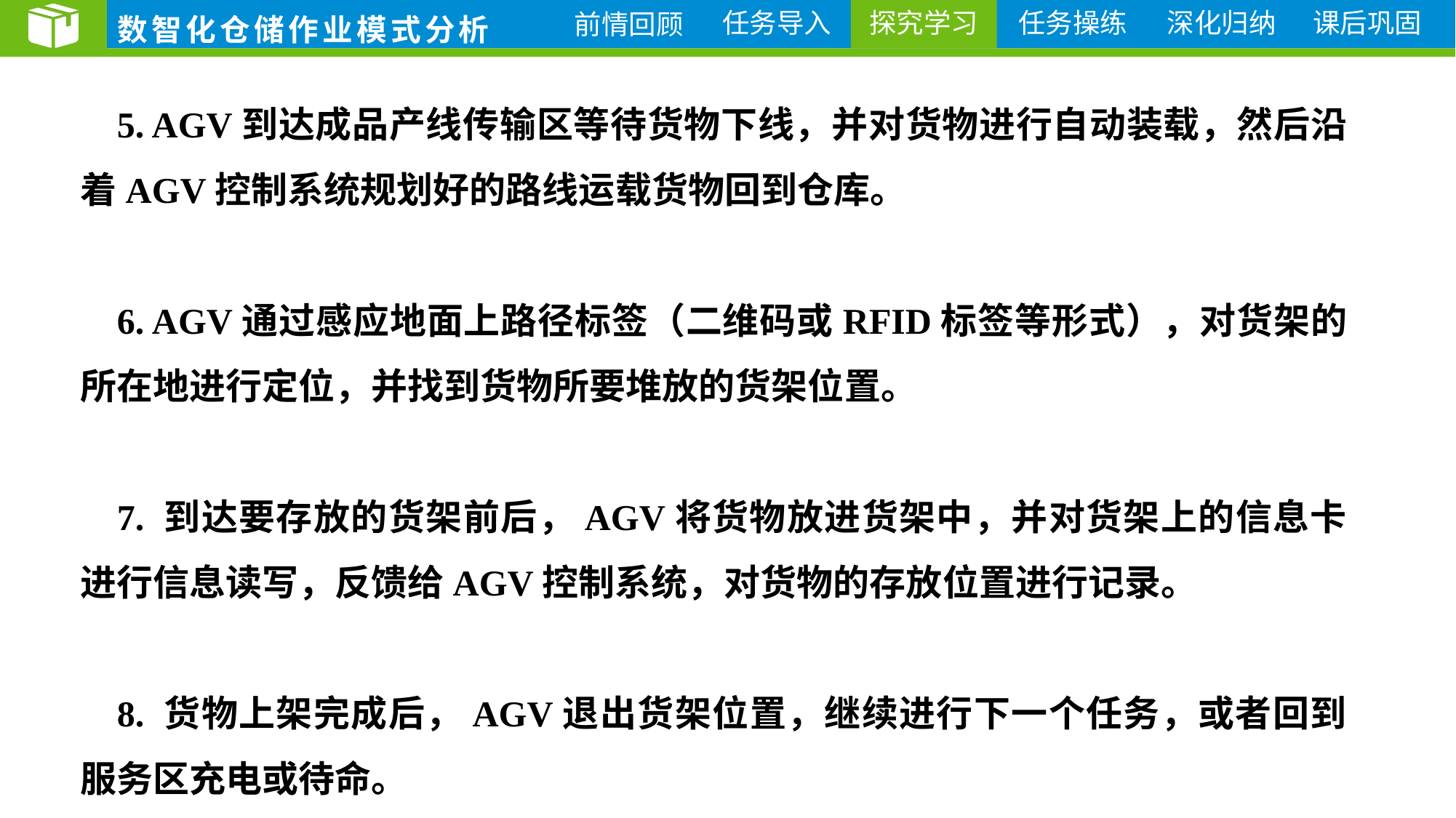

5. AGV到达成品产线传输区等待货物下线，并对货物进行自动装载，然后沿着AGV控制系统规划好的路线运载货物回到仓库。

6. AGV通过感应地面上路径标签（二维码或RFID标签等形式），对货架的所在地进行定位，并找到货物所要堆放的货架位置。

7. 到达要存放的货架前后，AGV将货物放进货架中，并对货架上的信息卡进行信息读写，反馈给AGV控制系统，对货物的存放位置进行记录。

8. 货物上架完成后，AGV退出货架位置，继续进行下一个任务，或者回到服务区充电或待命。